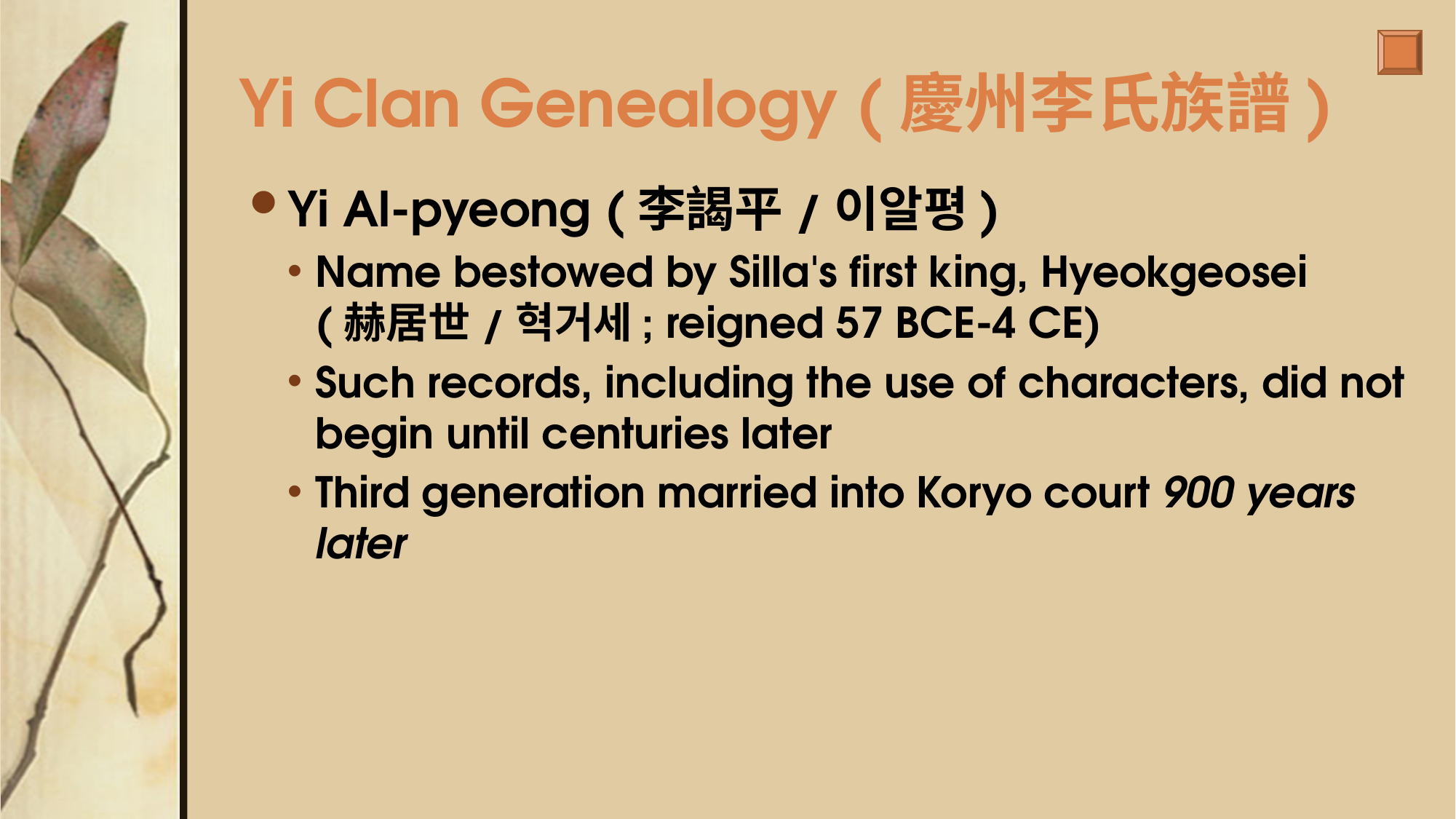

# Yi Clan Genealogy (慶州李氏族譜)
Yi Al-pyeong (李謁平/이알평)
Name bestowed by Silla's first king, Hyeokgeosei       (赫居世/혁거세; reigned 57 BCE-4 CE)
Such records, including the use of characters, did not begin until centuries later
Third generation married into Koryo court 900 years later